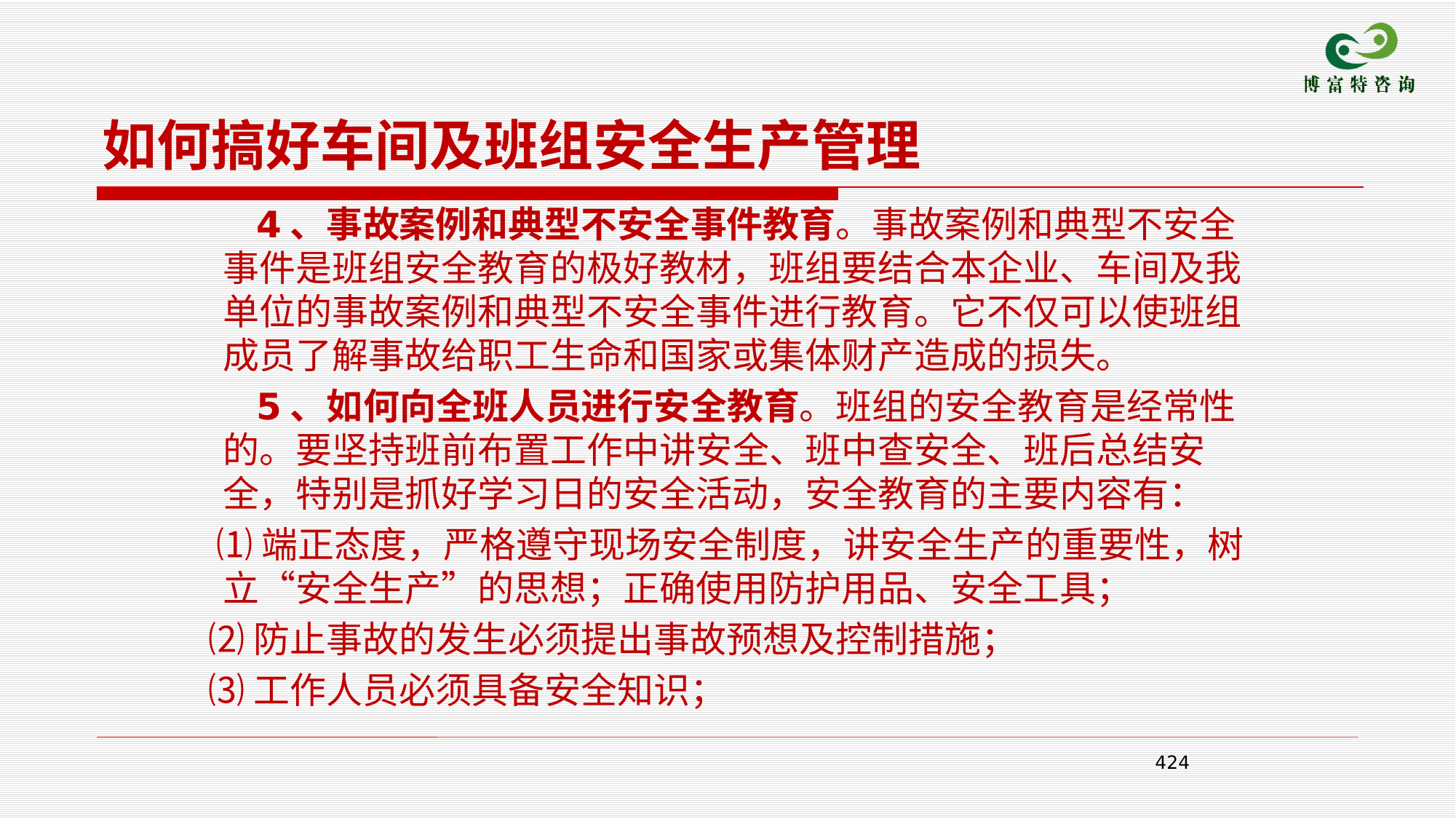

如何搞好车间及班组安全生产管理
       4、事故案例和典型不安全事件教育。事故案例和典型不安全事件是班组安全教育的极好教材，班组要结合本企业、车间及我单位的事故案例和典型不安全事件进行教育。它不仅可以使班组成员了解事故给职工生命和国家或集体财产造成的损失。
       5、如何向全班人员进行安全教育。班组的安全教育是经常性的。要坚持班前布置工作中讲安全、班中查安全、班后总结安全，特别是抓好学习日的安全活动，安全教育的主要内容有：
      ⑴端正态度，严格遵守现场安全制度，讲安全生产的重要性，树立“安全生产”的思想；正确使用防护用品、安全工具；
     ⑵防止事故的发生必须提出事故预想及控制措施；
     ⑶工作人员必须具备安全知识；

424